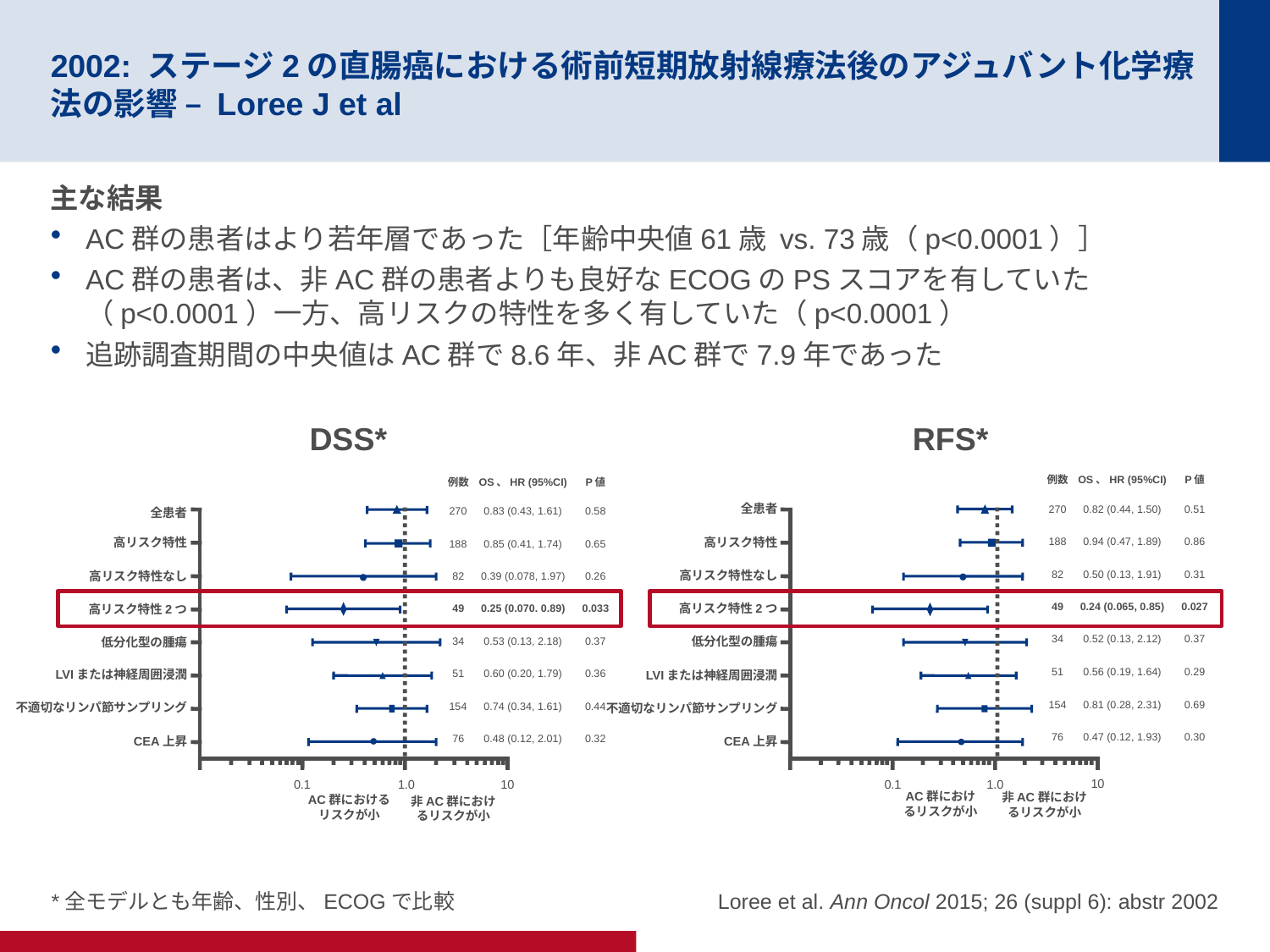

# 2002: ステージ2の直腸癌における術前短期放射線療法後のアジュバント化学療法の影響 – Loree J et al
主な結果
AC群の患者はより若年層であった［年齢中央値61歳 vs. 73歳（p<0.0001）］
AC群の患者は、非AC群の患者よりも良好なECOGのPSスコアを有していた（p<0.0001）一方、高リスクの特性を多く有していた（p<0.0001）
追跡調査期間の中央値はAC群で8.6年、非AC群で7.9年であった
DSS*
RFS*
| 例数 | OS、HR (95%CI) | P値 |
| --- | --- | --- |
| 270 | 0.82 (0.44, 1.50) | 0.51 |
| 188 | 0.94 (0.47, 1.89) | 0.86 |
| 82 | 0.50 (0.13, 1.91) | 0.31 |
| 49 | 0.24 (0.065, 0.85) | 0.027 |
| 34 | 0.52 (0.13, 2.12) | 0.37 |
| 51 | 0.56 (0.19, 1.64) | 0.29 |
| 154 | 0.81 (0.28, 2.31) | 0.69 |
| 76 | 0.47 (0.12, 1.93) | 0.30 |
| 例数 | OS、HR (95%CI) | P値 |
| --- | --- | --- |
| 270 | 0.83 (0.43, 1.61) | 0.58 |
| 188 | 0.85 (0.41, 1.74) | 0.65 |
| 82 | 0.39 (0.078, 1.97) | 0.26 |
| 49 | 0.25 (0.070. 0.89) | 0.033 |
| 34 | 0.53 (0.13, 2.18) | 0.37 |
| 51 | 0.60 (0.20, 1.79) | 0.36 |
| 154 | 0.74 (0.34, 1.61) | 0.44 |
| 76 | 0.48 (0.12, 2.01) | 0.32 |
全患者

全患者

高リスク特性
高リスク特性

高リスク特性なし
高リスク特性なし

高リスク特性2つ
高リスク特性2つ

低分化型の腫瘍
低分化型の腫瘍

LVIまたは神経周囲浸潤
LVIまたは神経周囲浸潤

不適切なリンパ節サンプリング
不適切なリンパ節サンプリング

CEA上昇
CEA上昇

10
1.0
0.1
10
1.0
0.1
AC群におけるリスクが小
非AC群におけるリスクが小
AC群におけるリスクが小
非AC群におけるリスクが小
Loree et al. Ann Oncol 2015; 26 (suppl 6): abstr 2002
*全モデルとも年齢、性別、ECOGで比較